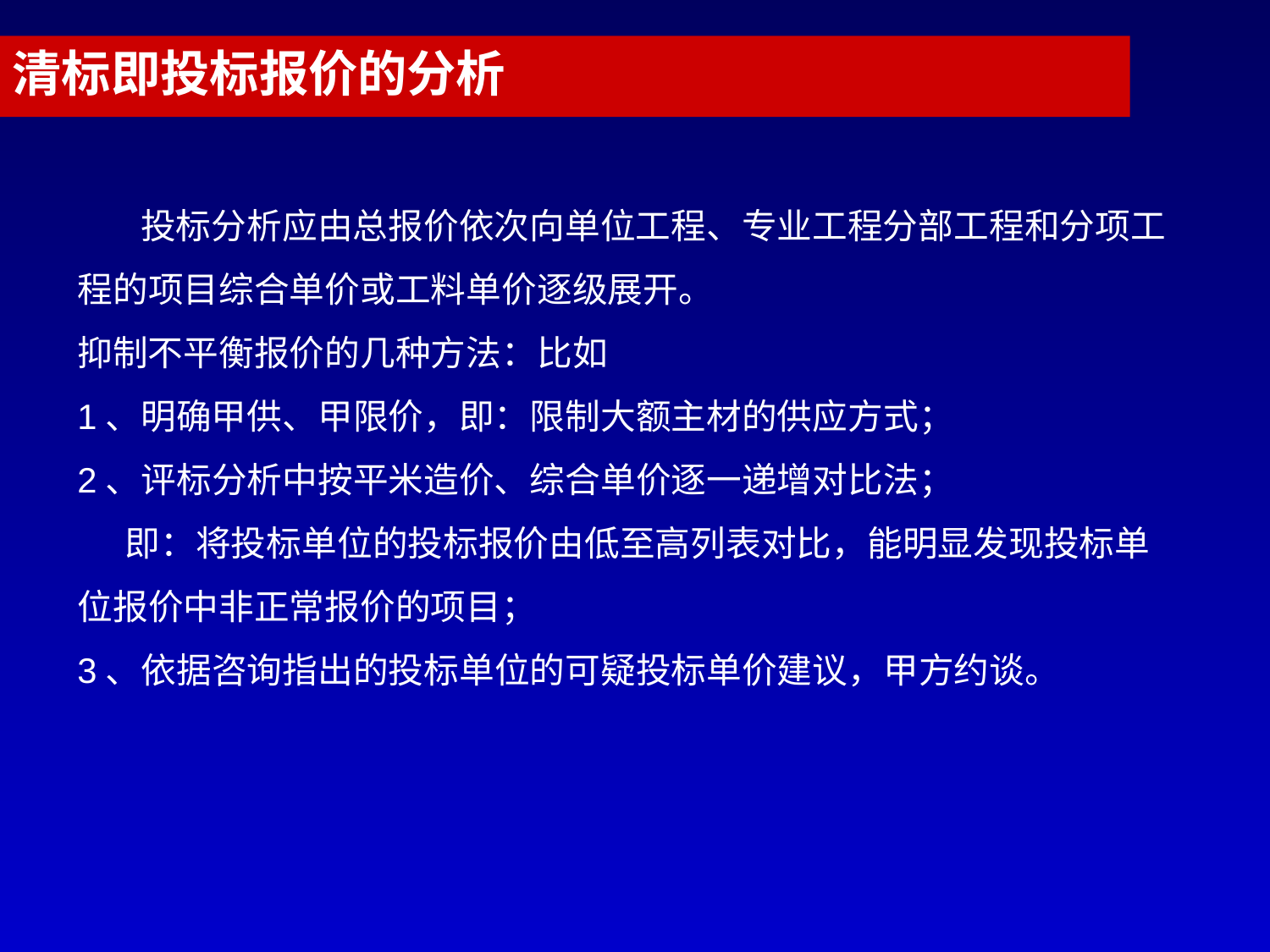

清标即投标报价的分析
       投标分析应由总报价依次向单位工程、专业工程分部工程和分项工程的项目综合单价或工料单价逐级展开。
抑制不平衡报价的几种方法：比如
1、明确甲供、甲限价，即：限制大额主材的供应方式；
2、评标分析中按平米造价、综合单价逐一递增对比法；
     即：将投标单位的投标报价由低至高列表对比，能明显发现投标单位报价中非正常报价的项目；
3、依据咨询指出的投标单位的可疑投标单价建议，甲方约谈。
59